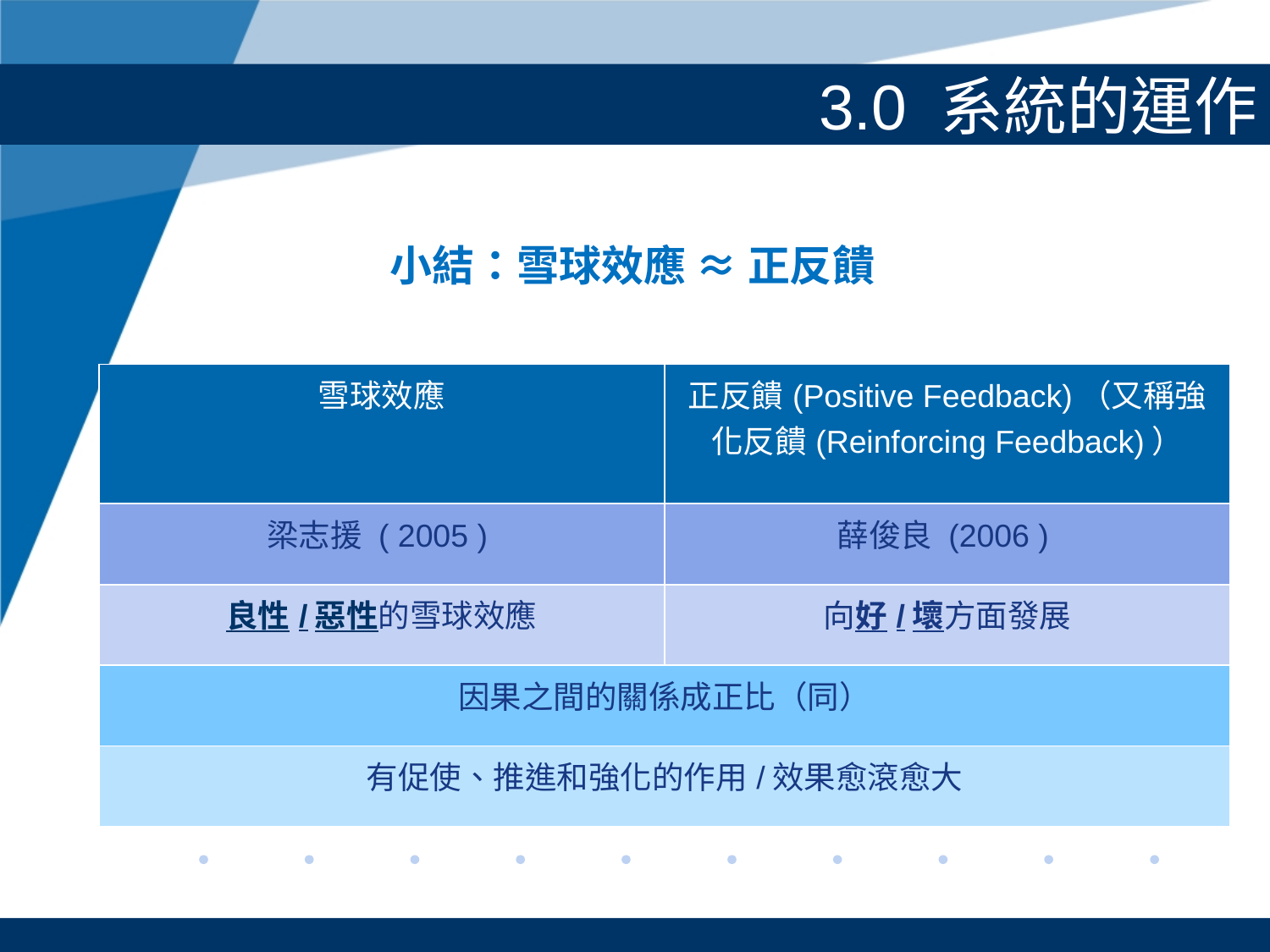

# 3.0 系統的運作

小結：雪球效應 ≈ 正反饋
| 雪球效應 | 正反饋(Positive Feedback)（又稱強化反饋(Reinforcing Feedback)） |
| --- | --- |
| 梁志援 ( 2005 ) | 薛俊良 (2006 ) |
| 良性/惡性的雪球效應 | 向好/壞方面發展 |
| 因果之間的關係成正比（同） |  |
| 有促使、推進和強化的作用/效果愈滾愈大 |  |